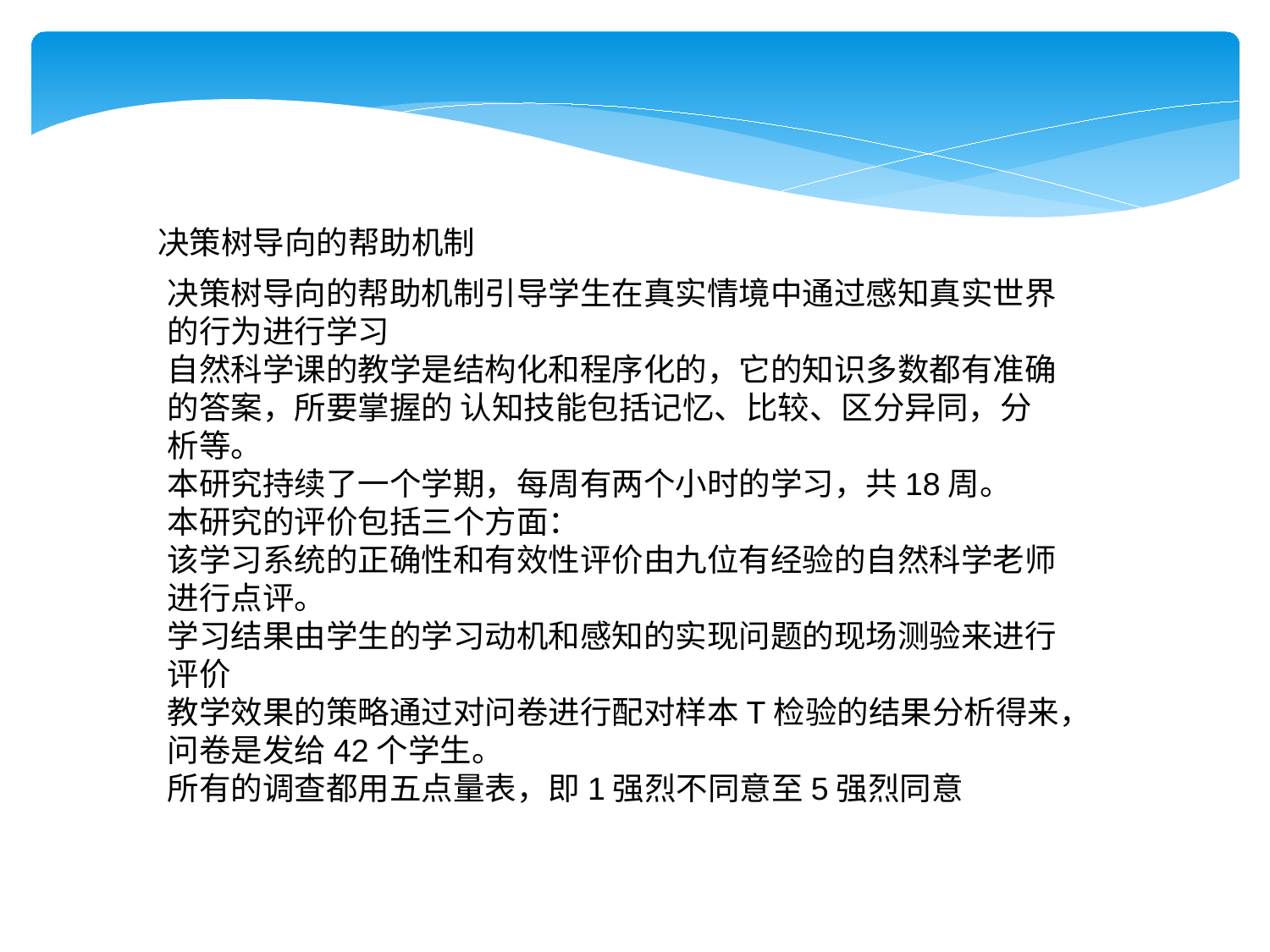

决策树导向的帮助机制
决策树导向的帮助机制引导学生在真实情境中通过感知真实世界的行为进行学习
自然科学课的教学是结构化和程序化的，它的知识多数都有准确的答案，所要掌握的 认知技能包括记忆、比较、区分异同，分析等。
本研究持续了一个学期，每周有两个小时的学习，共18周。
本研究的评价包括三个方面：
该学习系统的正确性和有效性评价由九位有经验的自然科学老师进行点评。
学习结果由学生的学习动机和感知的实现问题的现场测验来进行评价
教学效果的策略通过对问卷进行配对样本T检验的结果分析得来，问卷是发给42个学生。
所有的调查都用五点量表，即1强烈不同意至5强烈同意